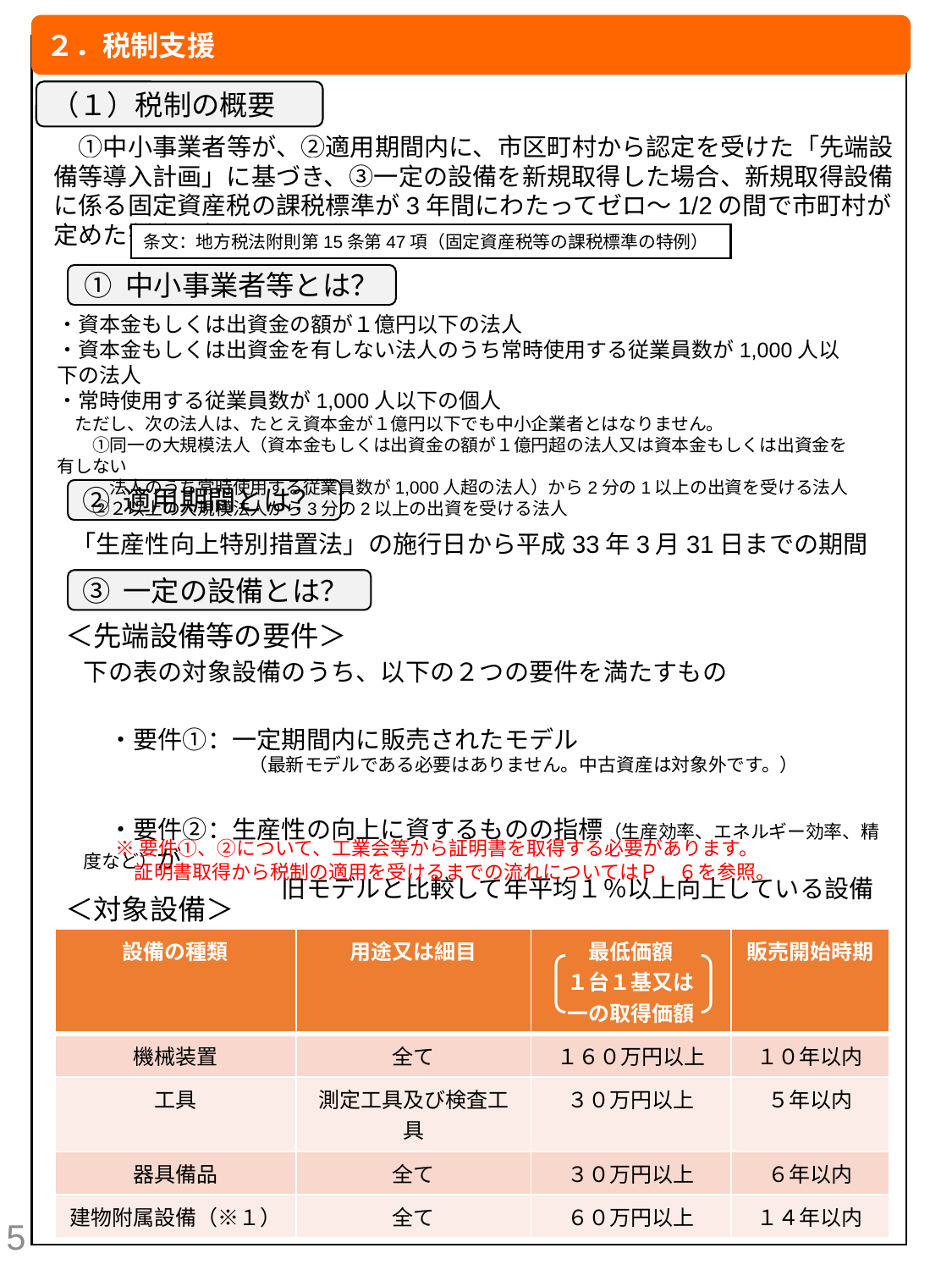

２．税制支援

（１）税制の概要
　①中小事業者等が、②適用期間内に、市区町村から認定を受けた「先端設備等導入計画」に基づき、③一定の設備を新規取得した場合、新規取得設備に係る固定資産税の課税標準が3年間にわたってゼロ～1/2の間で市町村が定めた割合に軽減されます。
条文：地方税法附則第15条第47項（固定資産税等の課税標準の特例）
① 中小事業者等とは？
・資本金もしくは出資金の額が１億円以下の法人
・資本金もしくは出資金を有しない法人のうち常時使用する従業員数が1,000人以下の法人
・常時使用する従業員数が1,000人以下の個人
　ただし、次の法人は、たとえ資本金が１億円以下でも中小企業者とはなりません。
　　①同一の大規模法人（資本金もしくは出資金の額が１億円超の法人又は資本金もしくは出資金を有しない
　　　法人のうち常時使用する従業員数が1,000人超の法人）から2分の1以上の出資を受ける法人
　　②２以上の大規模法人から3分の2以上の出資を受ける法人
② 適用期間とは？
　「生産性向上特別措置法」の施行日から平成33年3月31日までの期間
③ 一定の設備とは？
＜先端設備等の要件＞
下の表の対象設備のうち、以下の２つの要件を満たすもの

　・要件①：一定期間内に販売されたモデル
　　　　　　　　　（最新モデルである必要はありません。中古資産は対象外です。）

　・要件②：生産性の向上に資するものの指標（生産効率、エネルギー効率、精度など）が
　　　　　　　　旧モデルと比較して年平均１％以上向上している設備
※要件①、②について、工業会等から証明書を取得する必要があります。
　証明書取得から税制の適用を受けるまでの流れについてはＰ．６を参照。
＜対象設備＞
| 設備の種類 | 用途又は細目 | 最低価額 １台１基又は 一の取得価額 | 販売開始時期 |
| --- | --- | --- | --- |
| 機械装置 | 全て | １６０万円以上 | １０年以内 |
| 工具 | 測定工具及び検査工具 | ３０万円以上 | ５年以内 |
| 器具備品 | 全て | ３０万円以上 | ６年以内 |
| 建物附属設備（※１） | 全て | ６０万円以上 | １４年以内 |

※１　償却資産として課税されるものに限る。
※２　上記表はあくまで対象となり得る対象設備のリストになります。市区町村が策定する「導入促進基本計画」によっては、対象が異なる場合がございますので、ご注意ください。
5